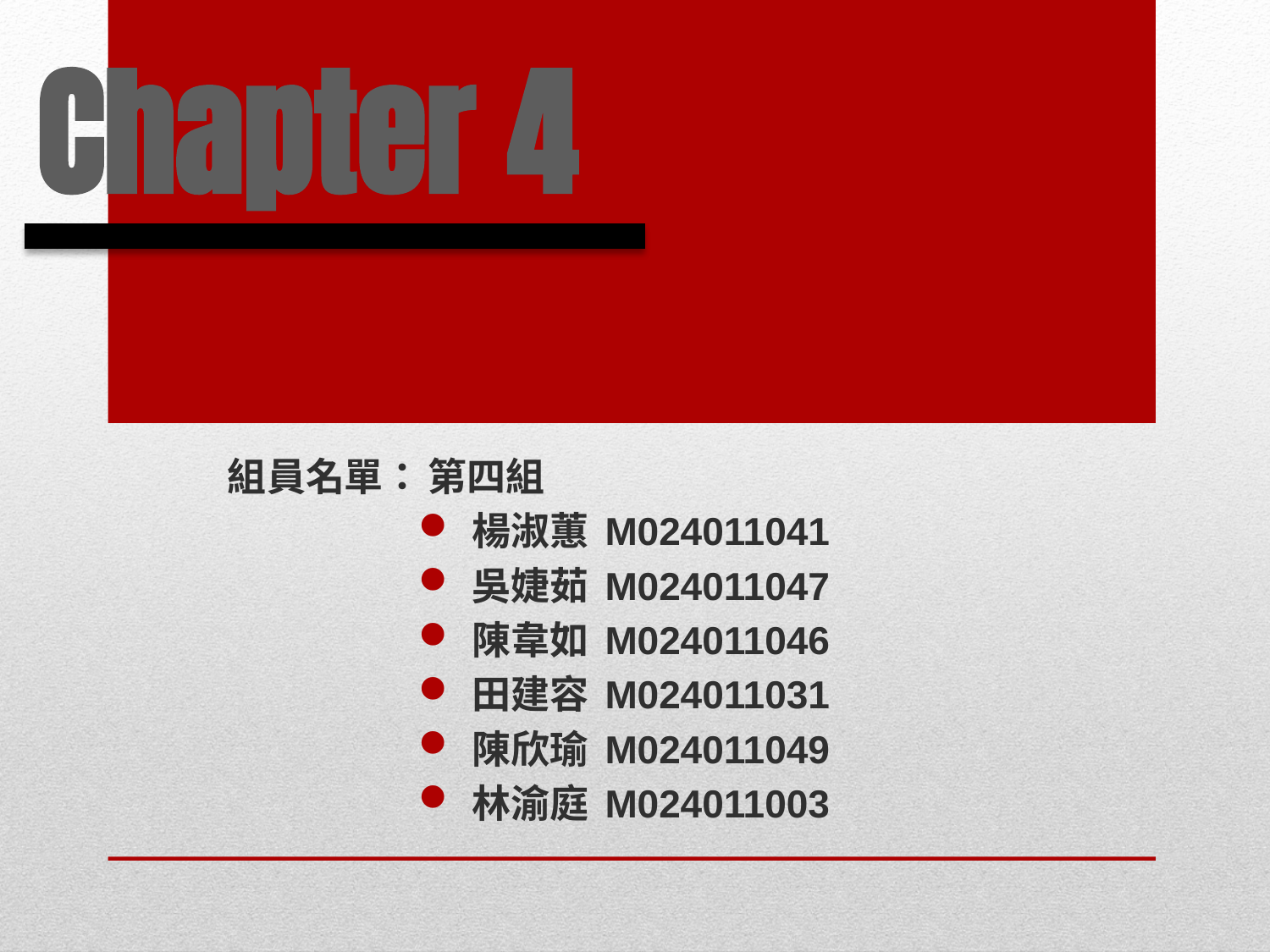

# Chapter 4
組員名單：			第四組
楊淑蕙 M024011041
吳婕茹 M024011047
陳韋如 M024011046
田建容 M024011031
陳欣瑜 M024011049
林渝庭 M024011003